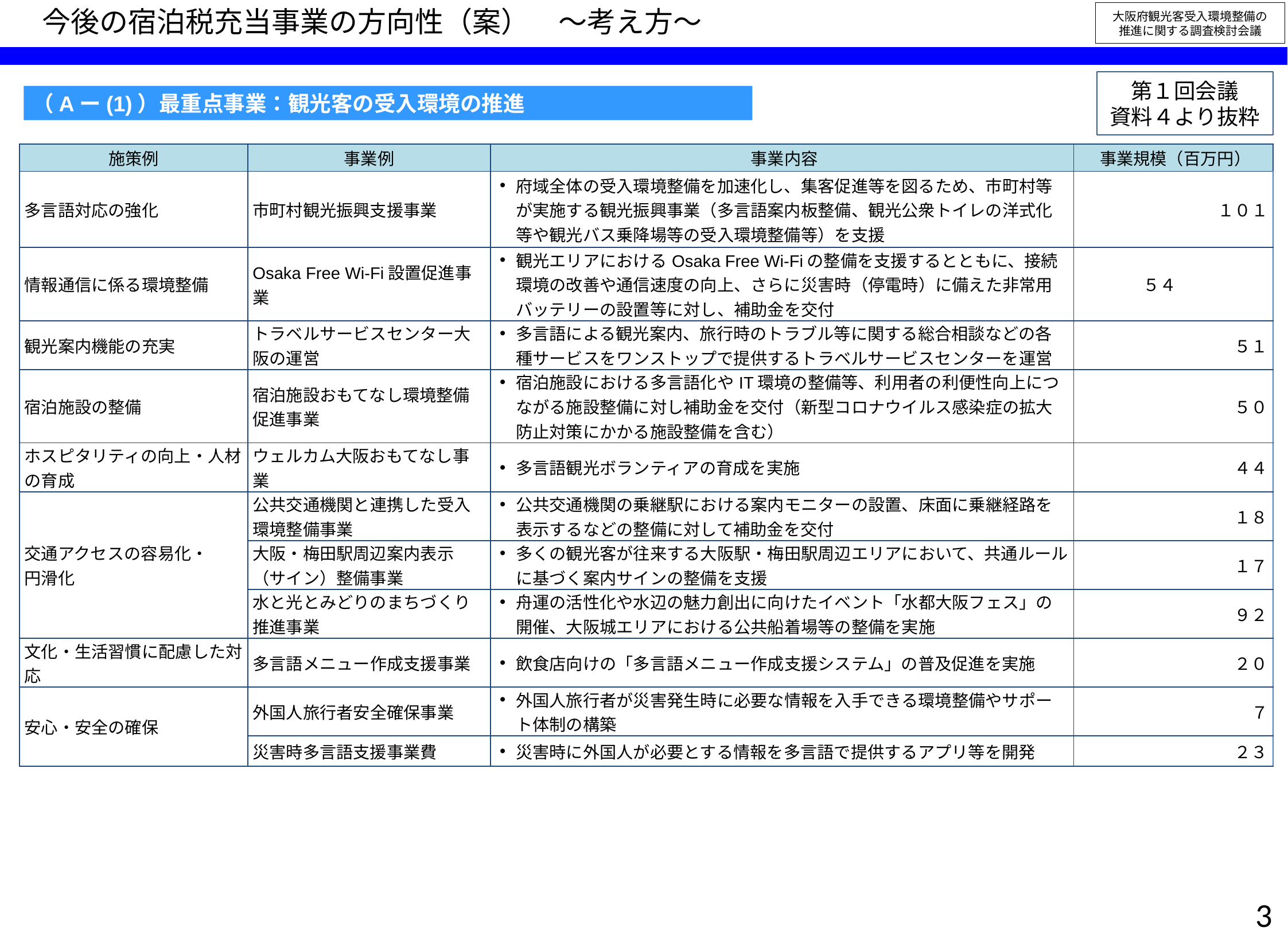

今後の宿泊税充当事業の方向性（案）　～考え方～
大阪府観光客受入環境整備の
推進に関する調査検討会議
第１回会議
資料４より抜粋
（Aー(1)）最重点事業：観光客の受入環境の推進
| 施策例 | 事業例 | 事業内容 | 事業規模（百万円） |
| --- | --- | --- | --- |
| 多言語対応の強化 | 市町村観光振興支援事業 | 府域全体の受入環境整備を加速化し、集客促進等を図るため、市町村等が実施する観光振興事業（多言語案内板整備、観光公衆トイレの洋式化等や観光バス乗降場等の受入環境整備等）を支援 | １０１ |
| 情報通信に係る環境整備 | Osaka Free Wi-Fi設置促進事業 | 観光エリアにおけるOsaka Free Wi-Fiの整備を支援するとともに、接続環境の改善や通信速度の向上、さらに災害時（停電時）に備えた非常用バッテリーの設置等に対し、補助金を交付 | ５４ |
| 観光案内機能の充実 | トラベルサービスセンター大阪の運営 | 多言語による観光案内、旅行時のトラブル等に関する総合相談などの各種サービスをワンストップで提供するトラベルサービスセンターを運営 | ５１ |
| 宿泊施設の整備 | 宿泊施設おもてなし環境整備促進事業 | 宿泊施設における多言語化やIT環境の整備等、利用者の利便性向上につながる施設整備に対し補助金を交付（新型コロナウイルス感染症の拡大防止対策にかかる施設整備を含む） | ５０ |
| ホスピタリティの向上・人材の育成 | ウェルカム大阪おもてなし事業 | 多言語観光ボランティアの育成を実施 | ４４ |
| 交通アクセスの容易化・ 円滑化 | 公共交通機関と連携した受入環境整備事業 | 公共交通機関の乗継駅における案内モニターの設置、床面に乗継経路を表示するなどの整備に対して補助金を交付 | １８ |
|  | 大阪・梅田駅周辺案内表示（サイン）整備事業 | 多くの観光客が往来する大阪駅・梅田駅周辺エリアにおいて、共通ルールに基づく案内サインの整備を支援 | １７ |
|  | 水と光とみどりのまちづくり推進事業 | 舟運の活性化や水辺の魅力創出に向けたイベント「水都大阪フェス」の開催、大阪城エリアにおける公共船着場等の整備を実施 | ９２ |
| 文化・生活習慣に配慮した対応 | 多言語メニュー作成支援事業 | 飲食店向けの「多言語メニュー作成支援システム」の普及促進を実施 | ２０ |
| 安心・安全の確保 | 外国人旅行者安全確保事業 | 外国人旅行者が災害発生時に必要な情報を入手できる環境整備やサポート体制の構築 | ７ |
|  | 災害時多言語支援事業費 | 災害時に外国人が必要とする情報を多言語で提供するアプリ等を開発 | ２３ |
3